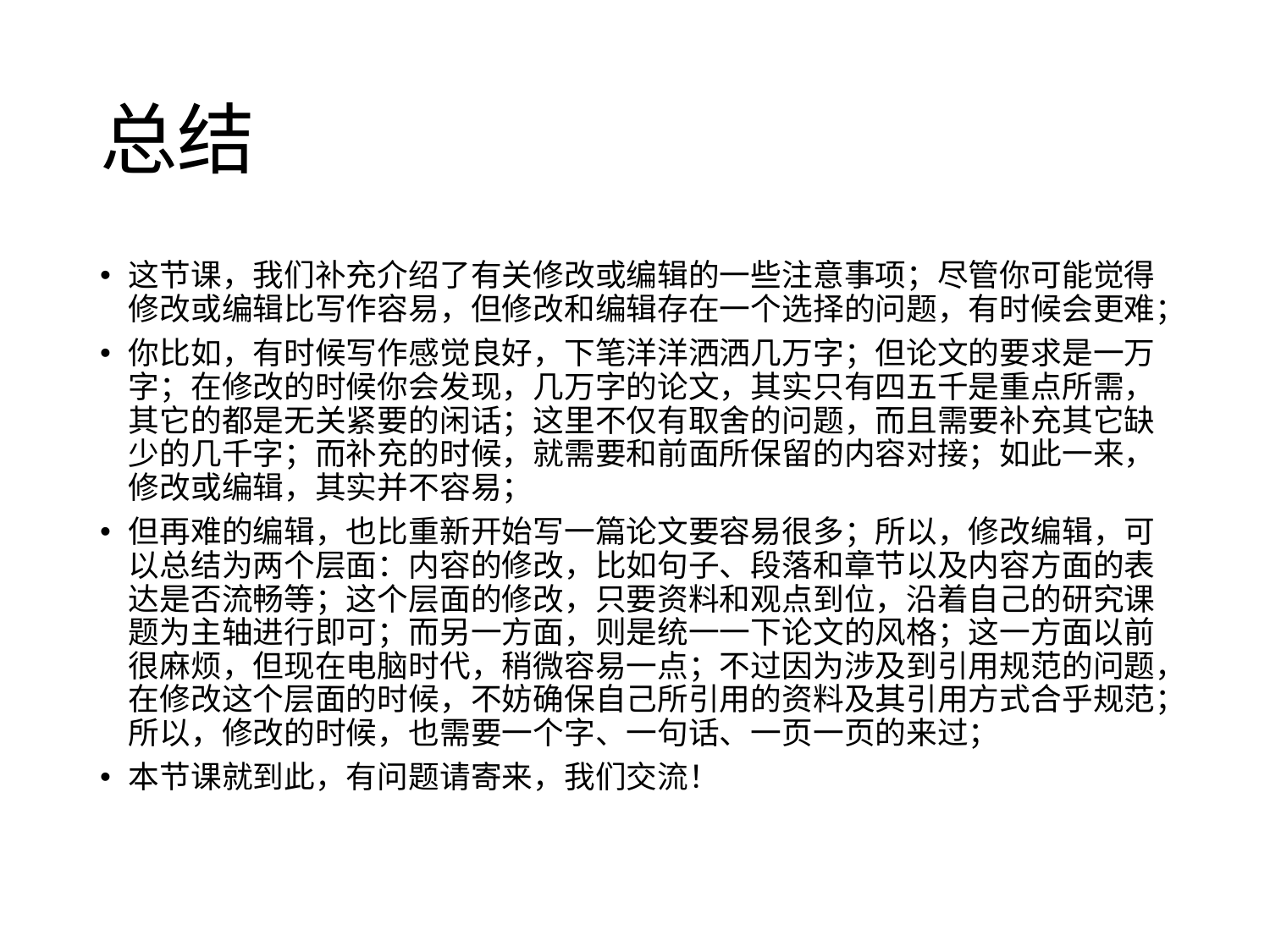

# 总结
这节课，我们补充介绍了有关修改或编辑的一些注意事项；尽管你可能觉得修改或编辑比写作容易，但修改和编辑存在一个选择的问题，有时候会更难；
你比如，有时候写作感觉良好，下笔洋洋洒洒几万字；但论文的要求是一万字；在修改的时候你会发现，几万字的论文，其实只有四五千是重点所需，其它的都是无关紧要的闲话；这里不仅有取舍的问题，而且需要补充其它缺少的几千字；而补充的时候，就需要和前面所保留的内容对接；如此一来，修改或编辑，其实并不容易；
但再难的编辑，也比重新开始写一篇论文要容易很多；所以，修改编辑，可以总结为两个层面：内容的修改，比如句子、段落和章节以及内容方面的表达是否流畅等；这个层面的修改，只要资料和观点到位，沿着自己的研究课题为主轴进行即可；而另一方面，则是统一一下论文的风格；这一方面以前很麻烦，但现在电脑时代，稍微容易一点；不过因为涉及到引用规范的问题，在修改这个层面的时候，不妨确保自己所引用的资料及其引用方式合乎规范；所以，修改的时候，也需要一个字、一句话、一页一页的来过；
本节课就到此，有问题请寄来，我们交流！